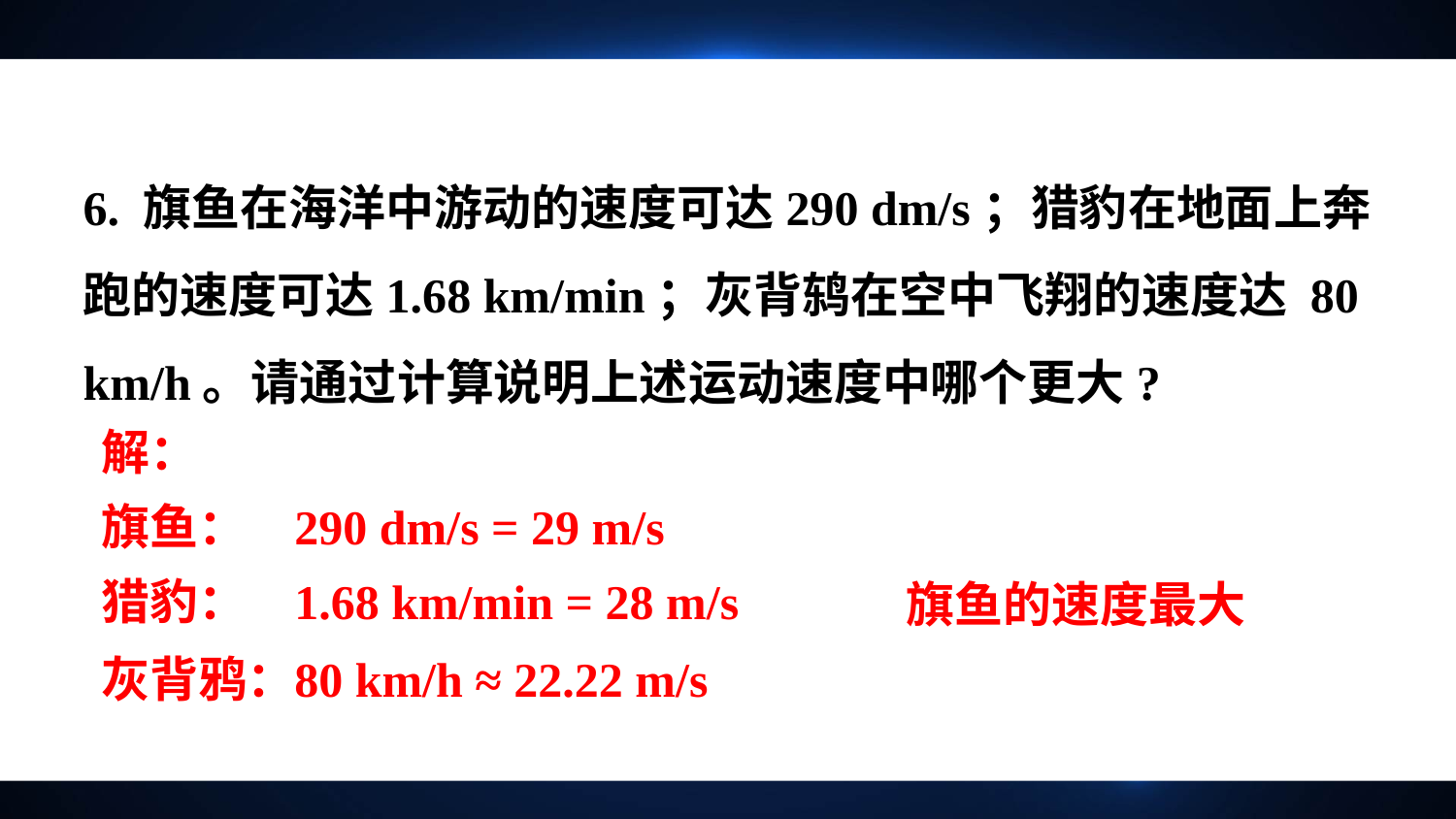

6. 旗鱼在海洋中游动的速度可达290 dm/s；猎豹在地面上奔跑的速度可达1.68 km/min；灰背鸫在空中飞翔的速度达 80 km/h。请通过计算说明上述运动速度中哪个更大?
解：
旗鱼：
290 dm/s = 29 m/s
猎豹：
1.68 km/min = 28 m/s
旗鱼的速度最大
灰背鸦：
80 km/h ≈ 22.22 m/s